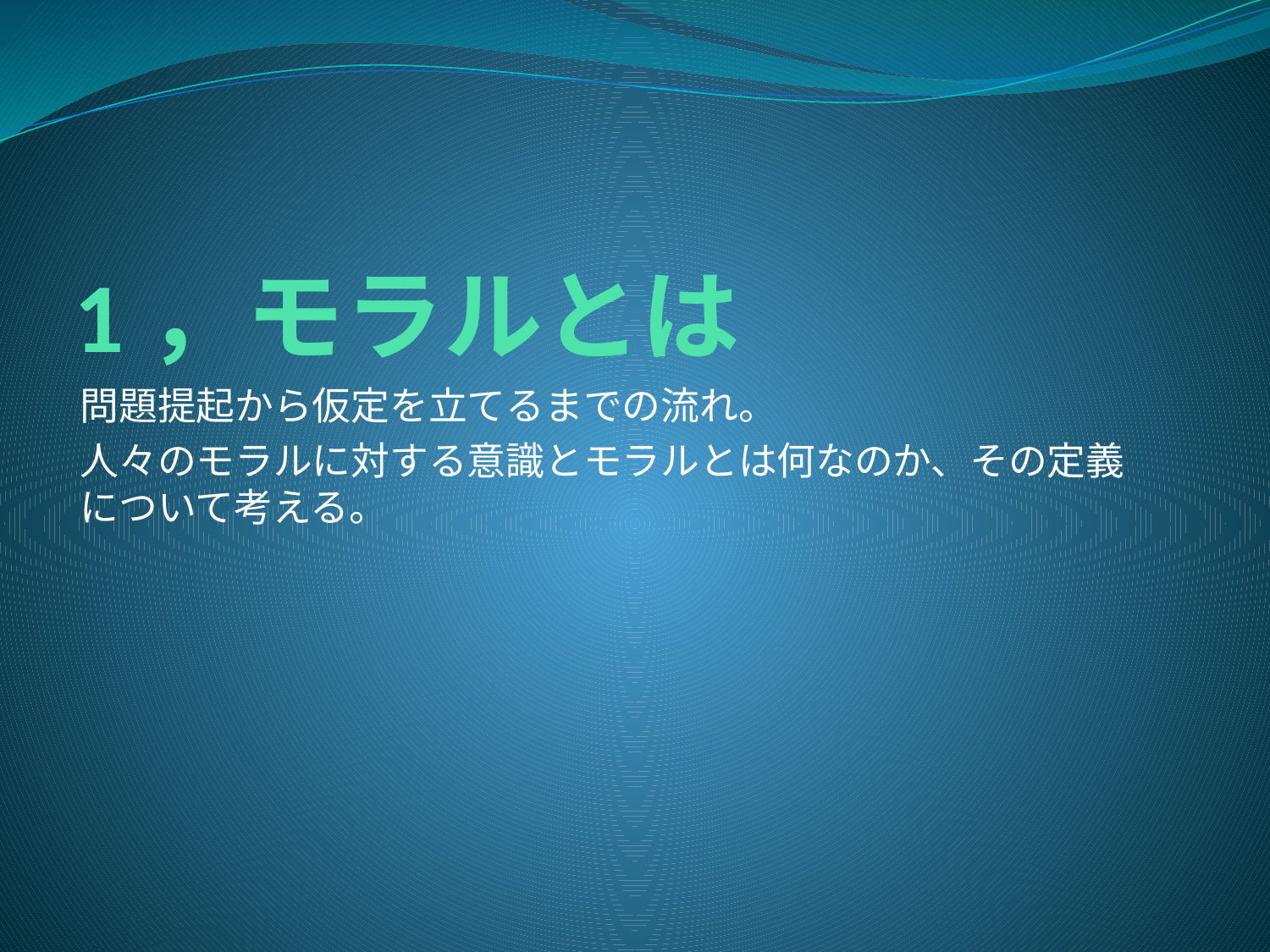

# 1，モラルとは
問題提起から仮定を立てるまでの流れ。
人々のモラルに対する意識とモラルとは何なのか、その定義について考える。